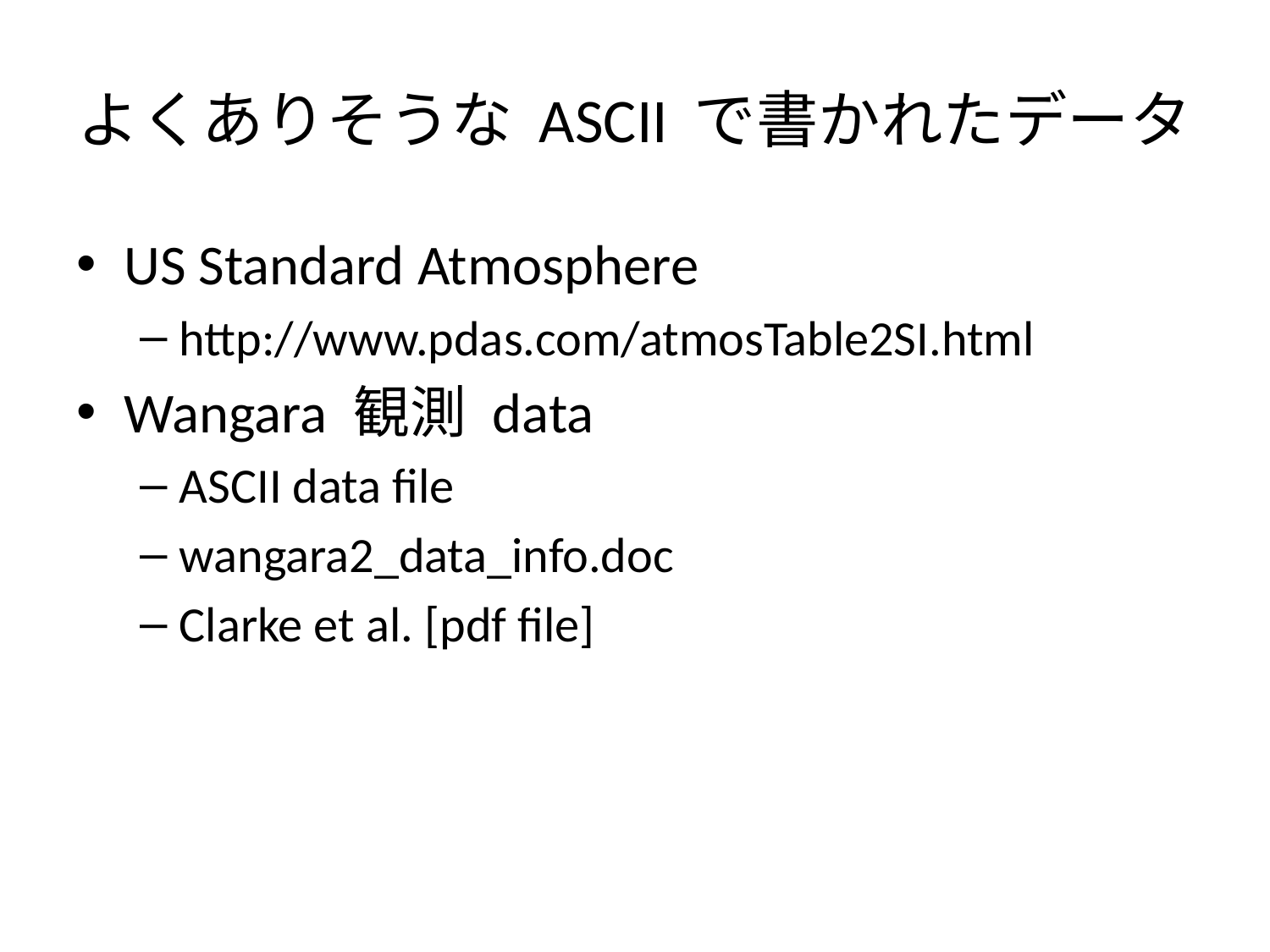

# よくありそうな ASCII で書かれたデータ
US Standard Atmosphere
http://www.pdas.com/atmosTable2SI.html
Wangara 観測 data
ASCII data file
wangara2_data_info.doc
Clarke et al. [pdf file]